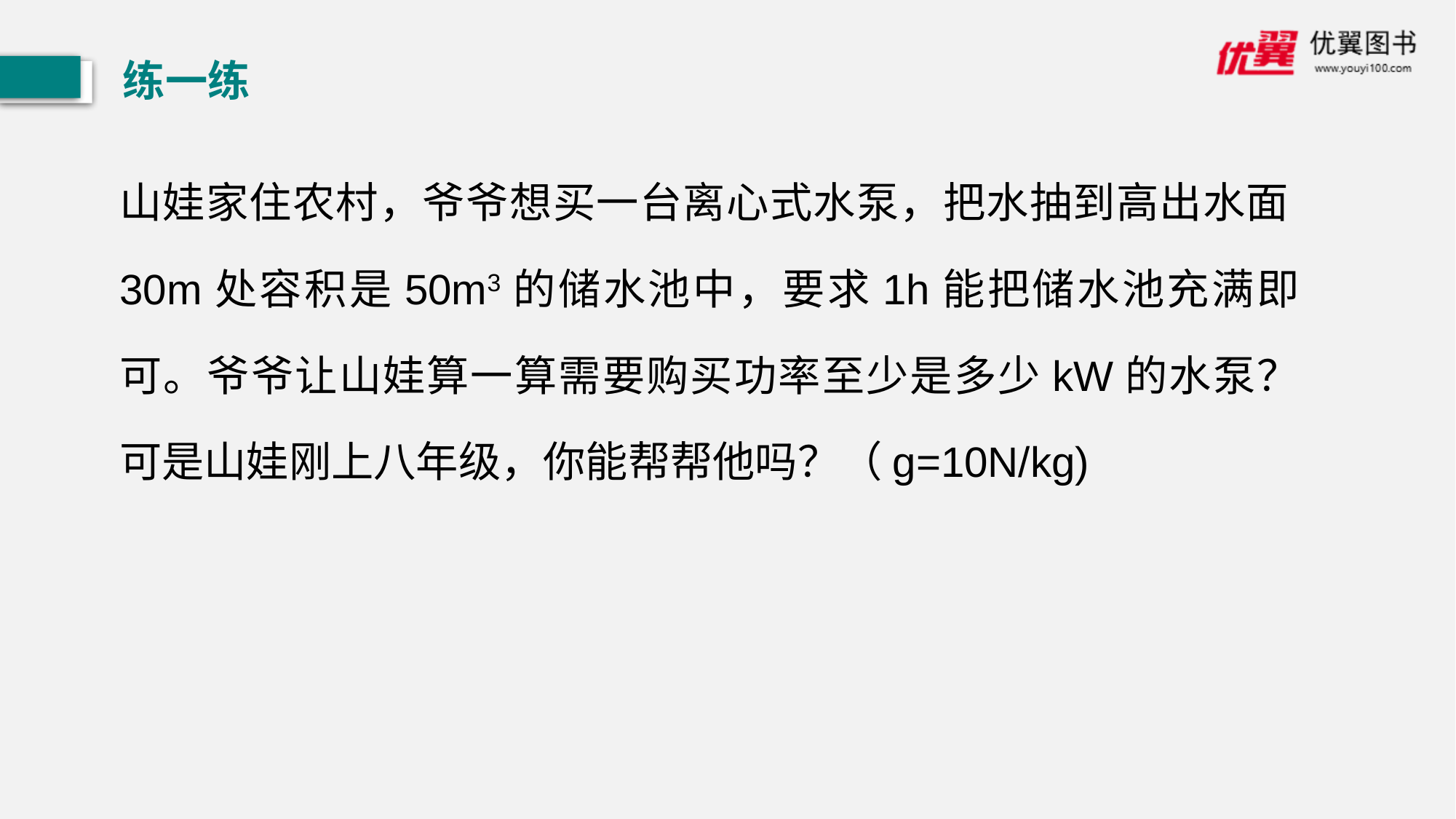

练一练

山娃家住农村，爷爷想买一台离心式水泵，把水抽到高出水面30m处容积是50m3的储水池中，要求1h能把储水池充满即可。爷爷让山娃算一算需要购买功率至少是多少kW的水泵？可是山娃刚上八年级，你能帮帮他吗？（g=10N/kg)